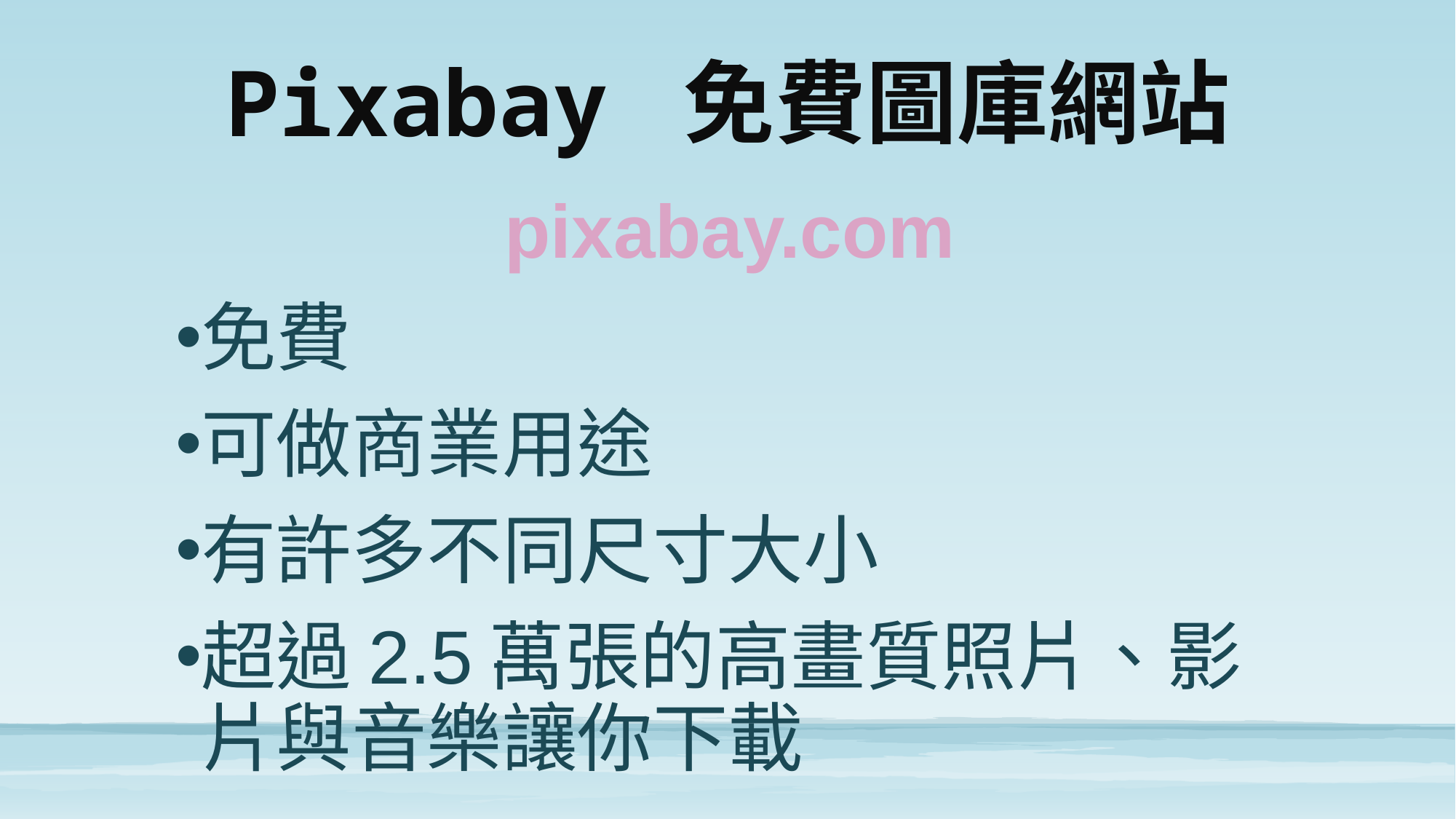

# Pixabay 免費圖庫網站
pixabay.com
免費
可做商業用途
有許多不同尺寸大小
超過2.5萬張的高畫質照片、影片與音樂讓你下載